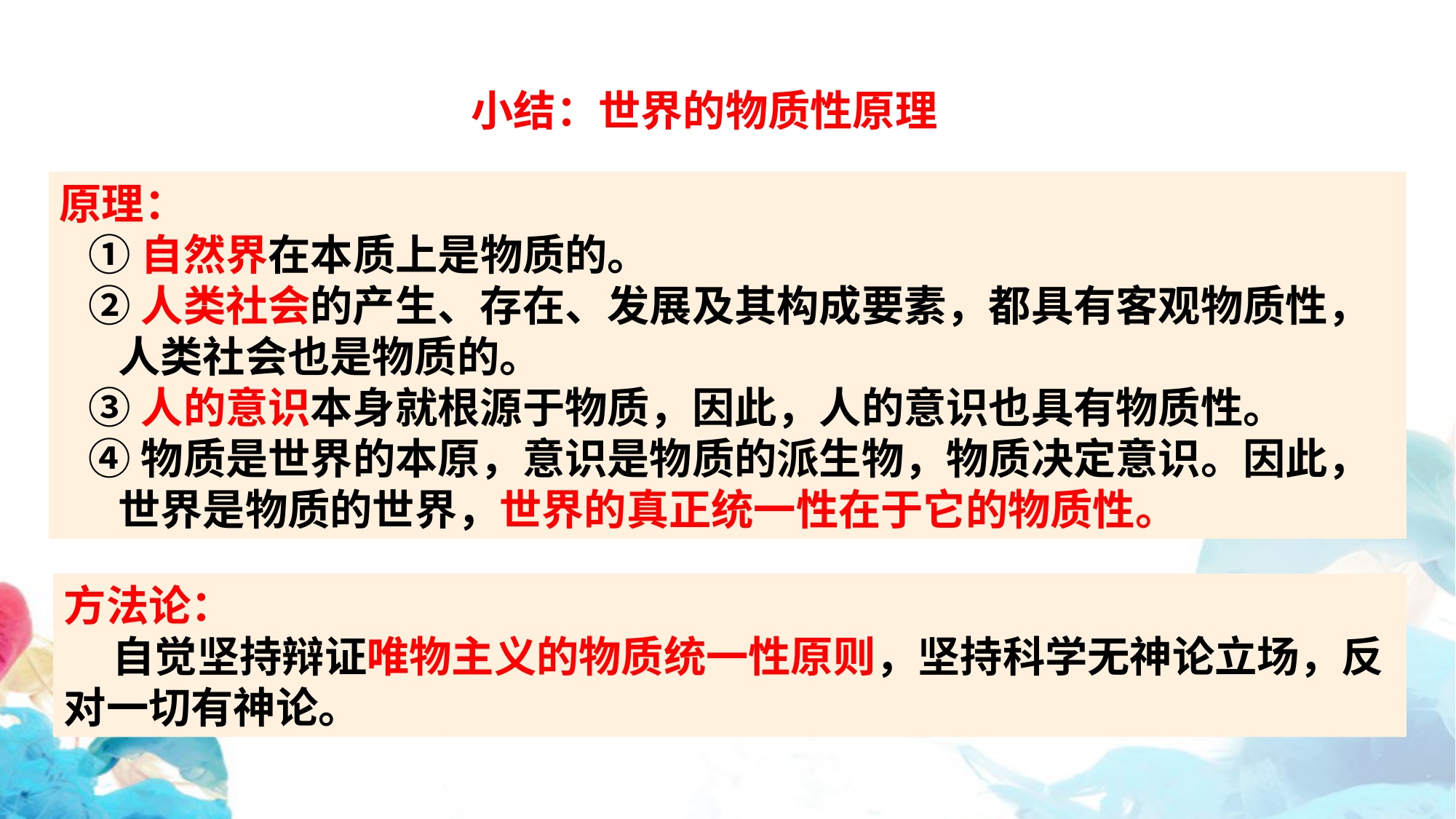

小结：世界的物质性原理
原理：
   ①自然界在本质上是物质的。
   ②人类社会的产生、存在、发展及其构成要素，都具有客观物质性，
     人类社会也是物质的。
   ③人的意识本身就根源于物质，因此，人的意识也具有物质性。
   ④物质是世界的本原，意识是物质的派生物，物质决定意识。因此，
     世界是物质的世界，世界的真正统一性在于它的物质性。
方法论：
    自觉坚持辩证唯物主义的物质统一性原则，坚持科学无神论立场，反对一切有神论。